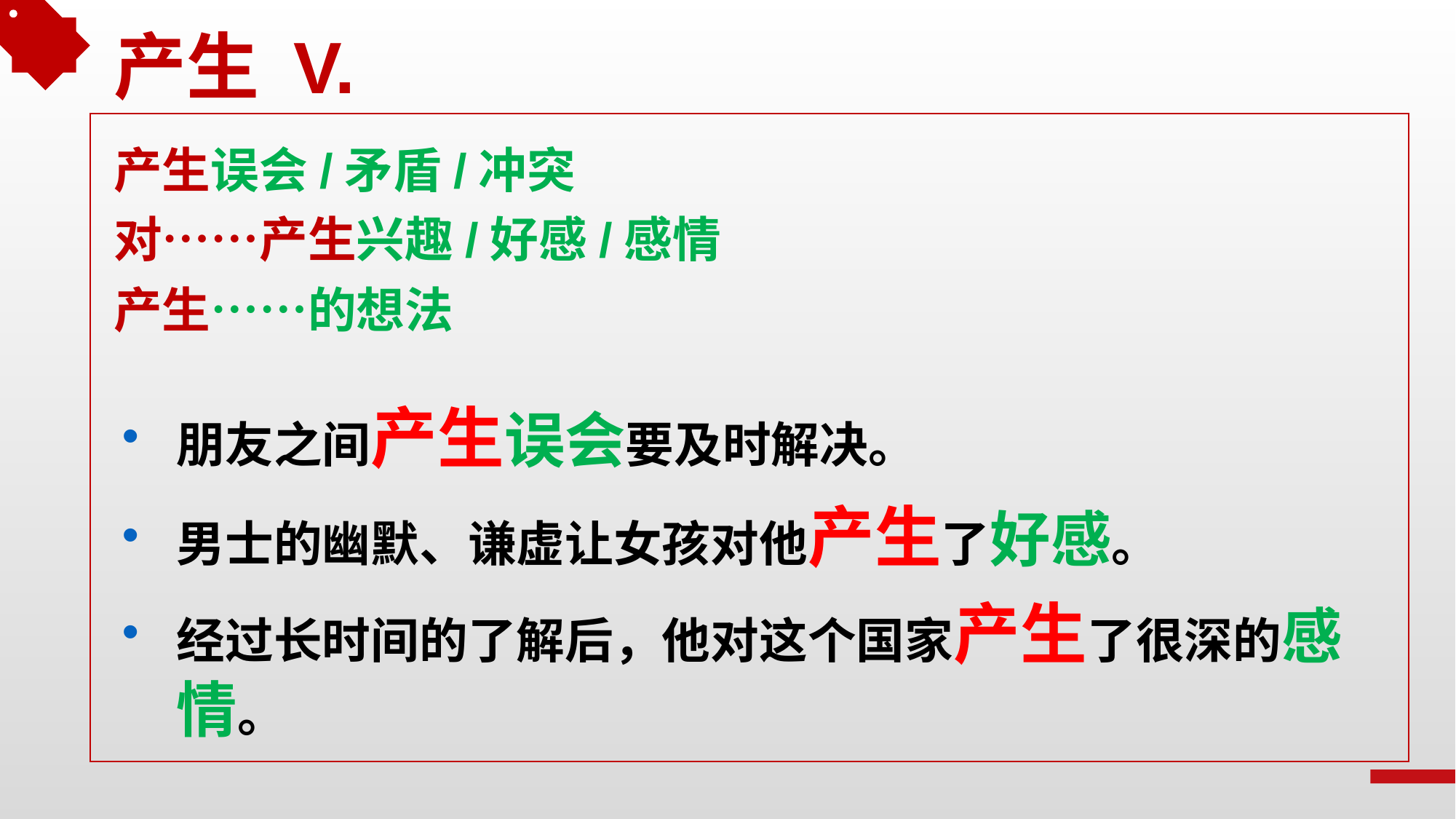

产生 V.

产生误会/矛盾/冲突
对……产生兴趣/好感/感情
产生……的想法
朋友之间产生误会要及时解决。
男士的幽默、谦虚让女孩对他产生了好感。
经过长时间的了解后，他对这个国家产生了很深的感情。